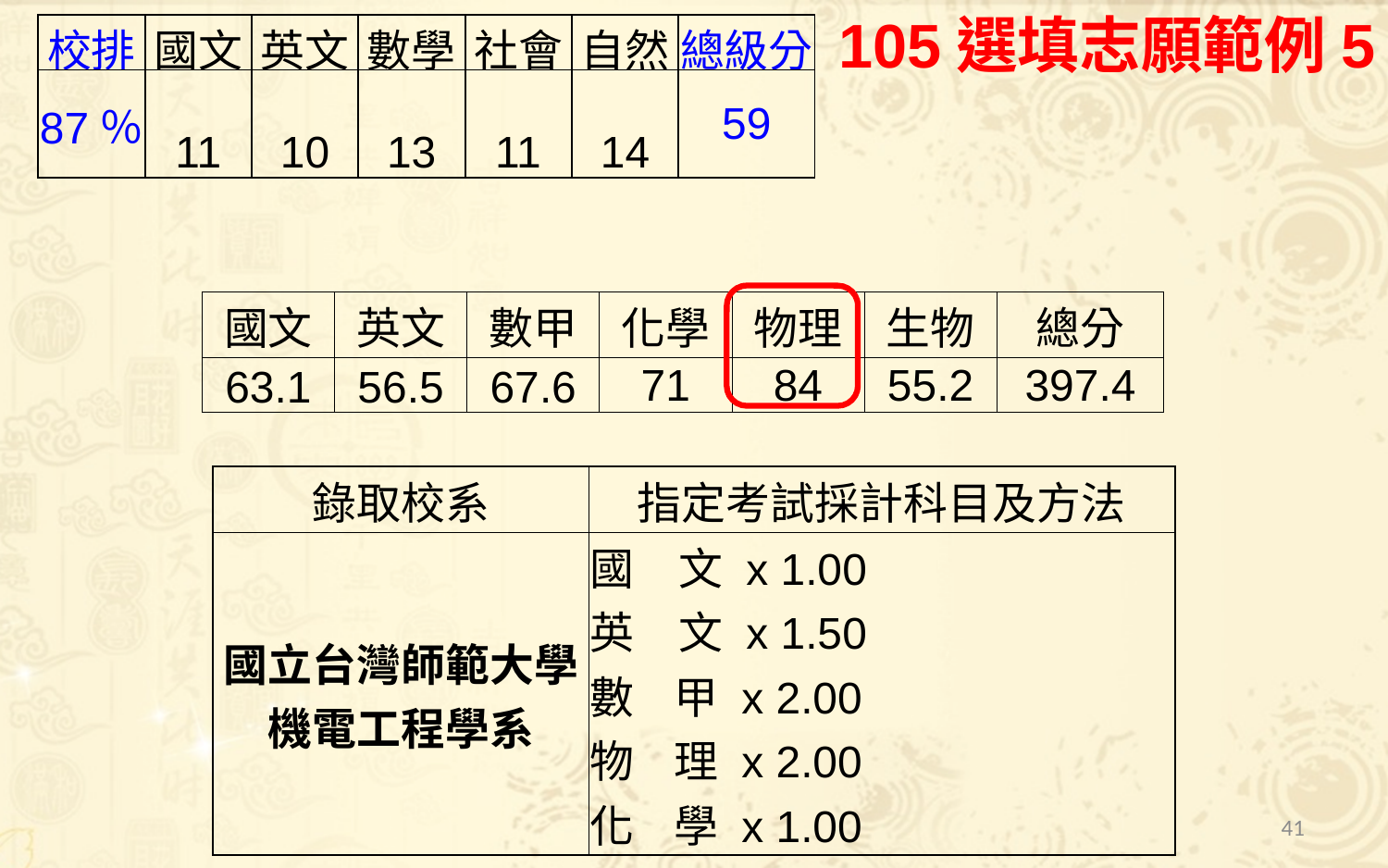

105選填志願範例5
| 校排 | 國文 | 英文 | 數學 | 社會 | 自然 | 總級分 |
| --- | --- | --- | --- | --- | --- | --- |
| 87％ | 11 | 10 | 13 | 11 | 14 | 59 |

| 國文 | 英文 | 數甲 | 化學 | 物理 | 生物 | 總分 |
| --- | --- | --- | --- | --- | --- | --- |
| 63.1 | 56.5 | 67.6 | 71 | 84 | 55.2 | 397.4 |
| 錄取校系 | 指定考試採計科目及方法 |
| --- | --- |
| 國立台灣師範大學 機電工程學系 | 國　文 x 1.00 英　文 x 1.50 數 甲 x 2.00 物 理 x 2.00 化 學 x 1.00 |
41